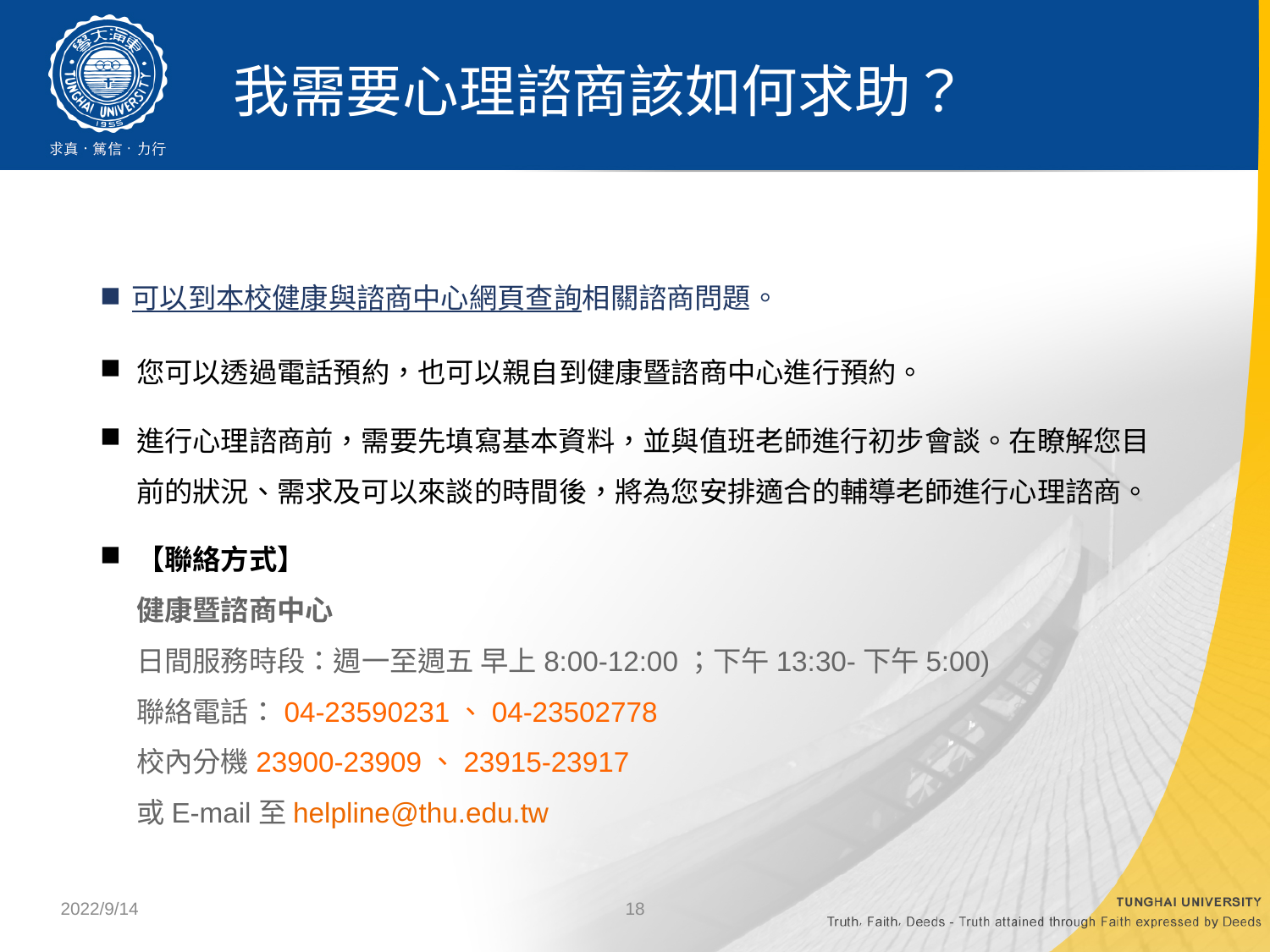

# 我需要心理諮商該如何求助？
可以到本校健康與諮商中心網頁查詢相關諮商問題。
您可以透過電話預約，也可以親自到健康暨諮商中心進行預約。
進行心理諮商前，需要先填寫基本資料，並與值班老師進行初步會談。在瞭解您目前的狀況、需求及可以來談的時間後，將為您安排適合的輔導老師進行心理諮商。
【聯絡方式】
健康暨諮商中心
日間服務時段：週一至週五 早上8:00-12:00；下午13:30-下午5:00)
聯絡電話：04-23590231、04-23502778
校內分機23900-23909、23915-23917
或E-mail至helpline@thu.edu.tw
2022/9/14
18